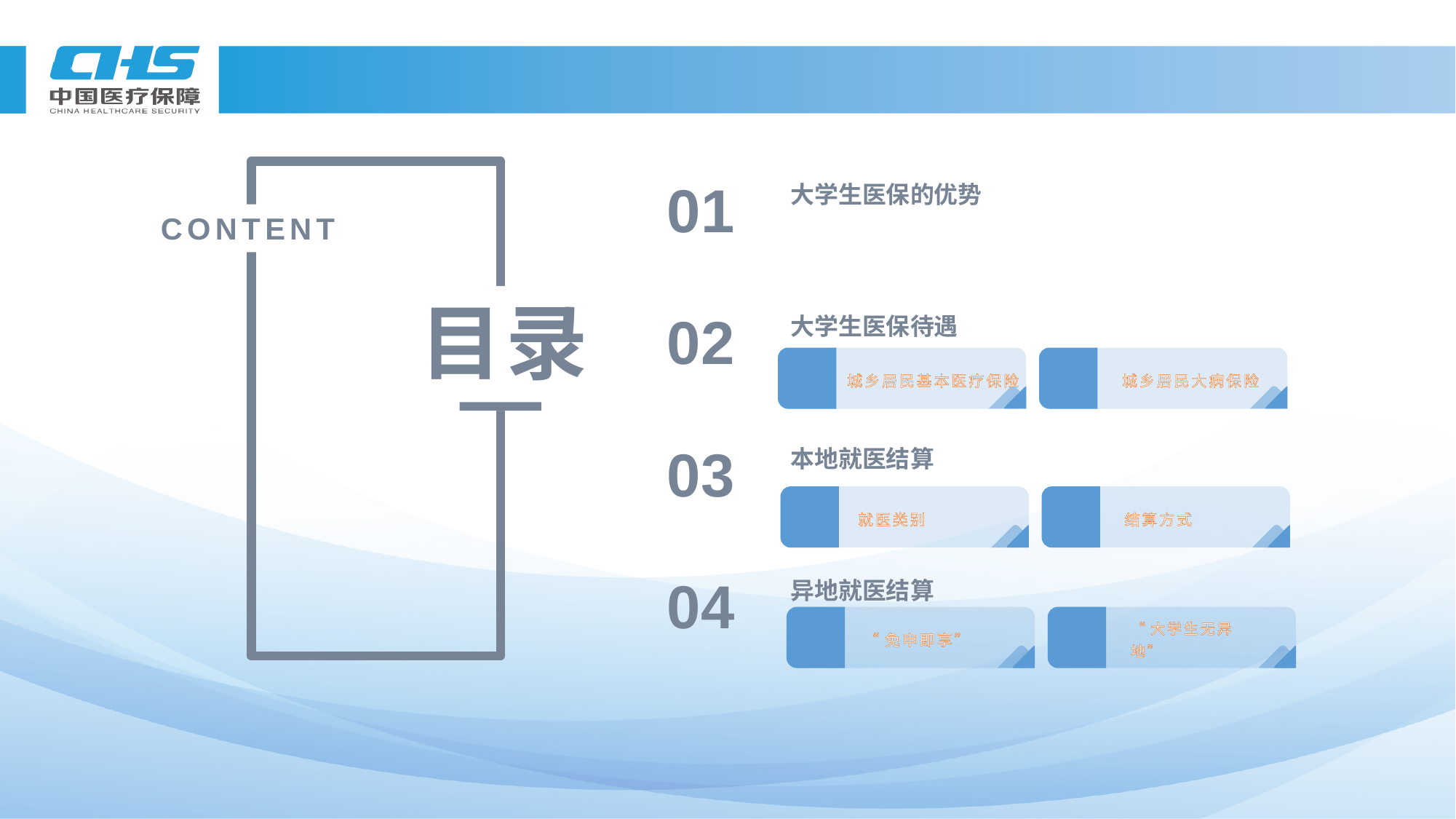

01
大学生医保的优势
CONTENT
目录
02
大学生医保待遇

城乡居民基本医疗保险
城乡居民大病保险

03
本地就医结算

就医类别
结算方式

04
异地就医结算

“免申即享”
“大学生无异地”